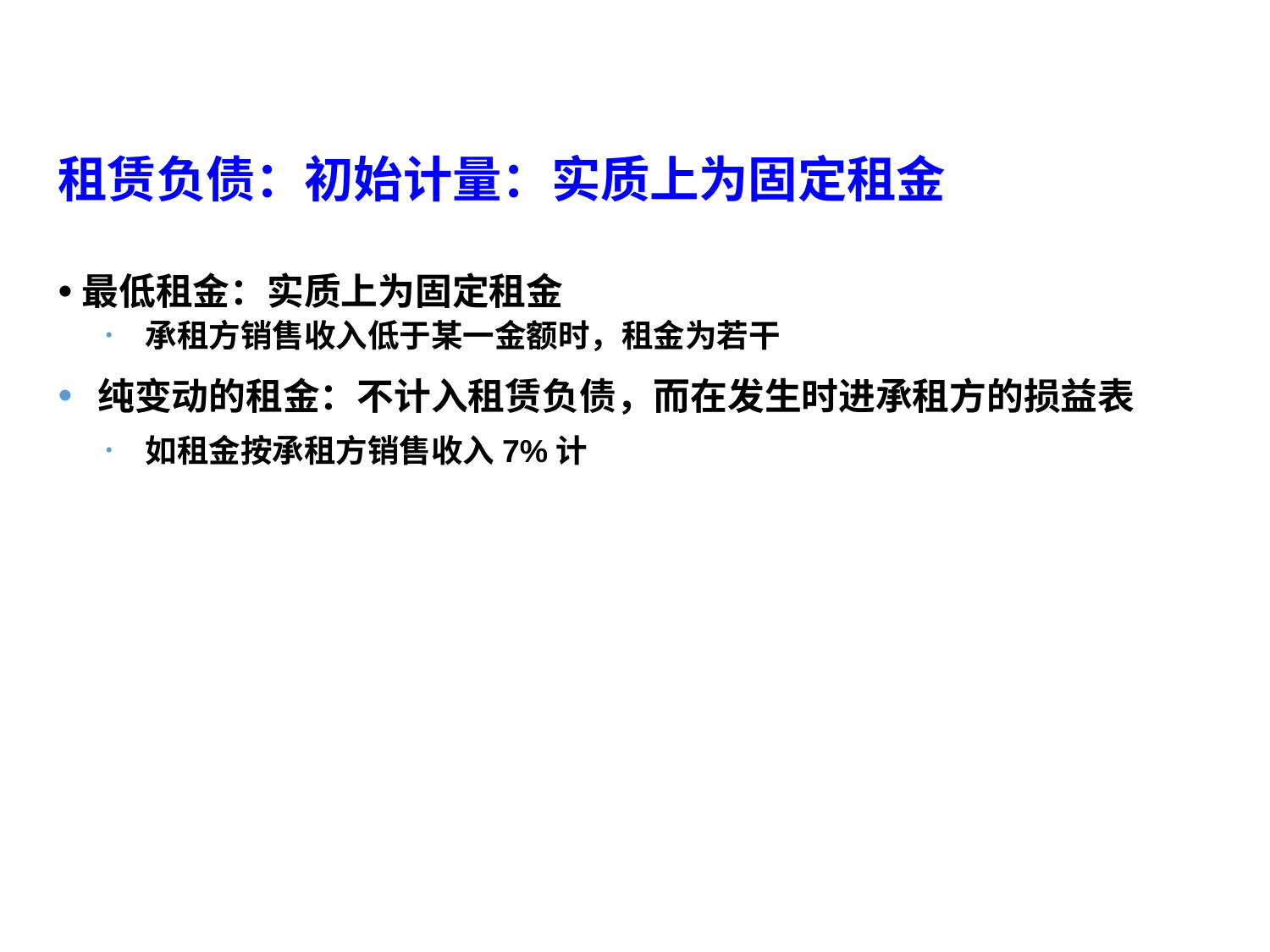

# 租赁负债：初始计量：实质上为固定租金
最低租金：实质上为固定租金
承租方销售收入低于某一金额时，租金为若干
纯变动的租金：不计入租赁负债，而在发生时进承租方的损益表
如租金按承租方销售收入7%计

32